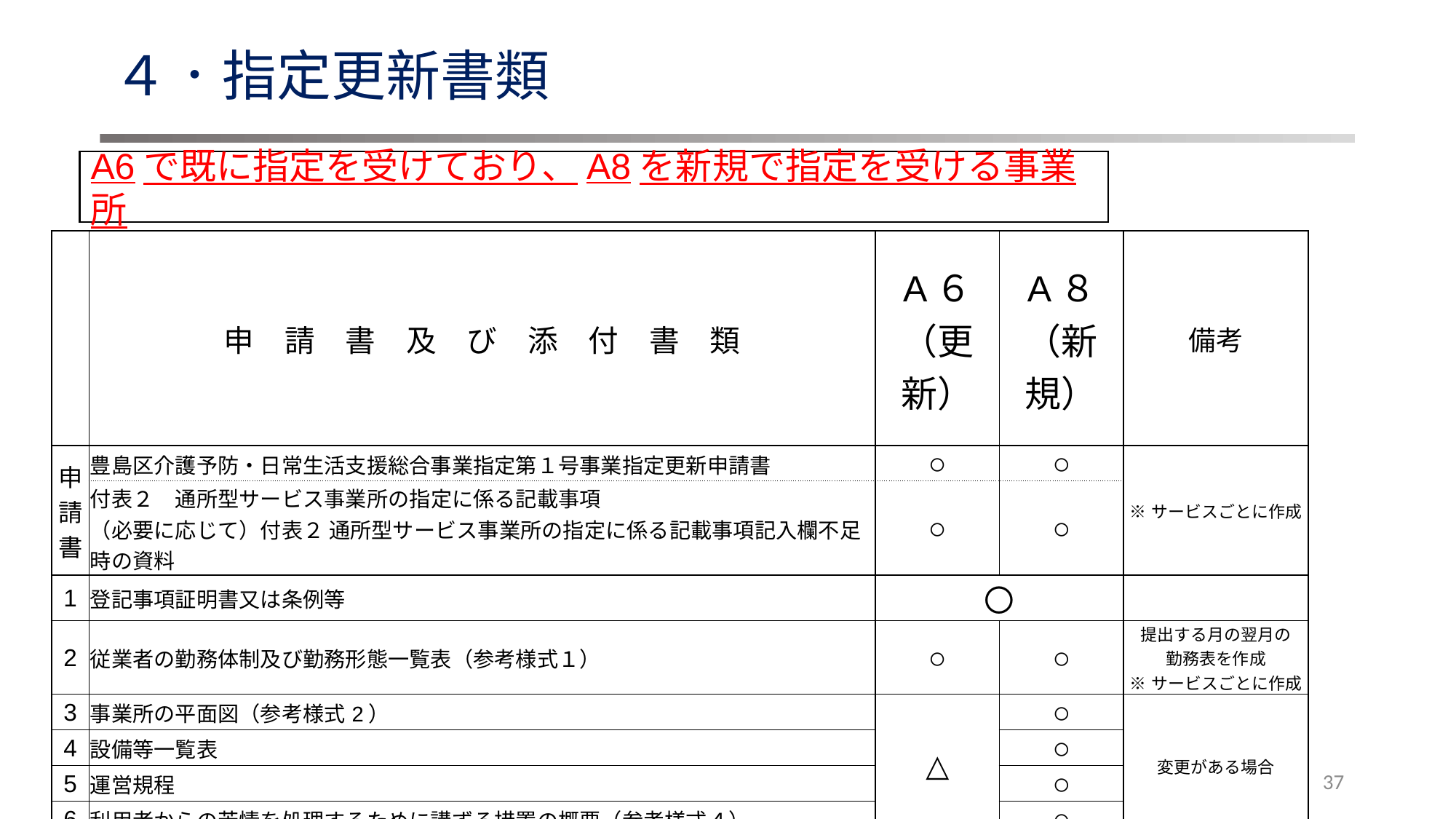

# ４．指定更新書類

A6で既に指定を受けており、A8を新規で指定を受ける事業所
|  | 申　請　書　及　び　添　付　書　類 | A６ （更新） | A８ （新規） | 備考 |
| --- | --- | --- | --- | --- |
|  |  |  |  |  |
|  |  |  |  |  |
| 申 請 書 | 豊島区介護予防・日常生活支援総合事業指定第１号事業指定更新申請書 | ○ | ○ | ※サービスごとに作成 |
|  | 付表２　通所型サービス事業所の指定に係る記載事項 （必要に応じて）付表２ 通所型サービス事業所の指定に係る記載事項記入欄不足時の資料 | ○ | ○ |  |
| 1 | 登記事項証明書又は条例等 | 〇 |  |  |
| 2 | 従業者の勤務体制及び勤務形態一覧表（参考様式１） | ○ | ○ | 提出する月の翌月の 勤務表を作成 ※サービスごとに作成 |
| 3 | 事業所の平面図（参考様式2） | △ | ○ | 変更がある場合 |
| 4 | 設備等一覧表 |  | ○ |  |
| 5 | 運営規程 |  | ○ |  |
| 6 | 利用者からの苦情を処理するために講ずる措置の概要（参考様式４） |  | ○ |  |
| 6 | 誓約書（参考様式５） | ○ |  |  |
| 7 | 介護予防・日常生活支援総合事業費算定に係る体制等に関する届出書 | △ |  | 変更がある場合 |
|  | 介護予防・日常生活支援総合事業費算定に係る体制等状況一覧表 |  |  |  |
37